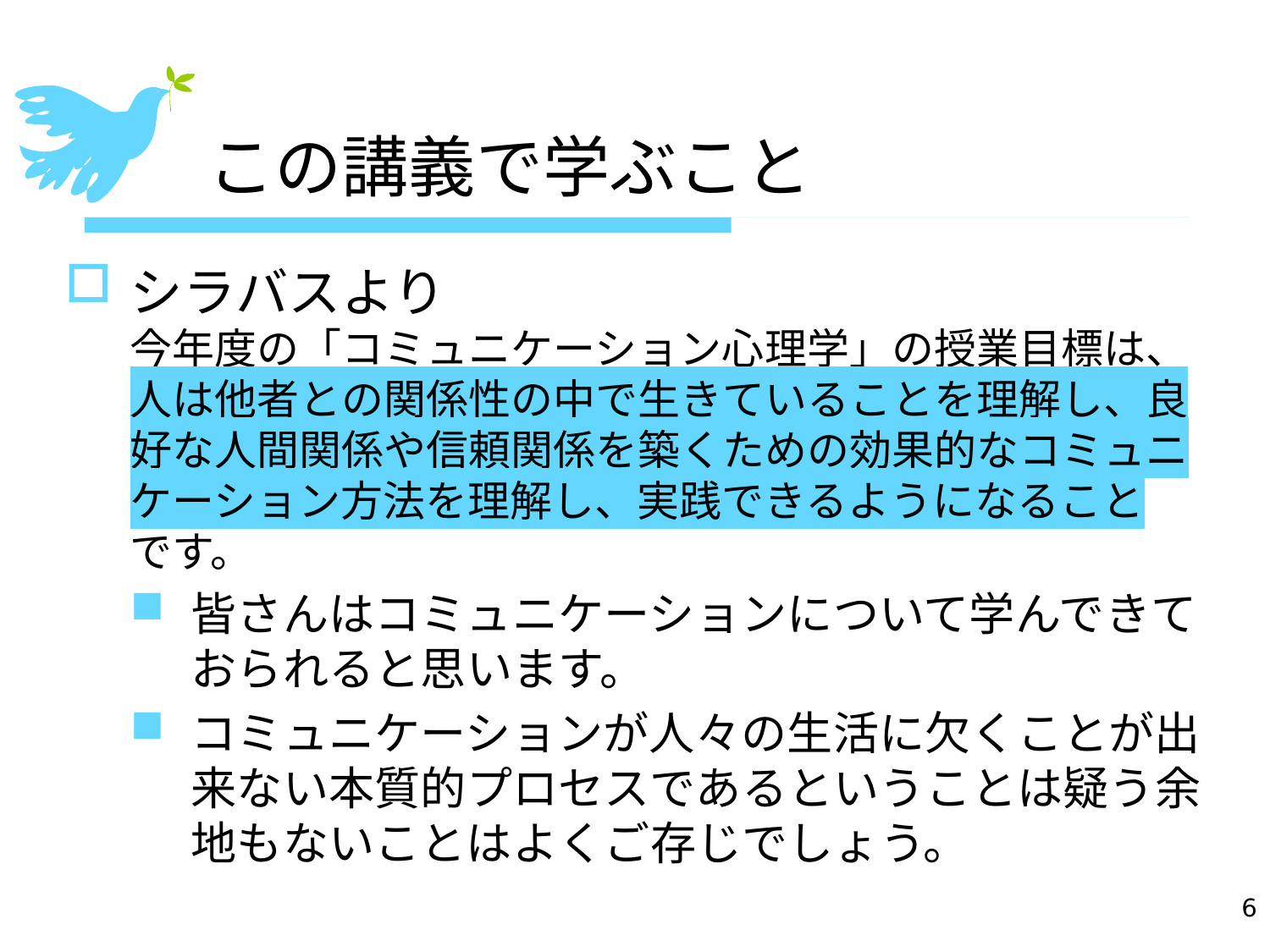

# この講義で学ぶこと
シラバスより
今年度の「コミュニケーション心理学」の授業目標は、人は他者との関係性の中で⽣きていることを理解し、良好な人間関係や信頼関係を築くための効果的なコミュニケーション方法を理解し、実践できるようになること
です。
皆さんはコミュニケーションについて学んできておられると思います。
コミュニケーションが人々の生活に欠くことが出来ない本質的プロセスであるということは疑う余地もないことはよくご存じでしょう。

6